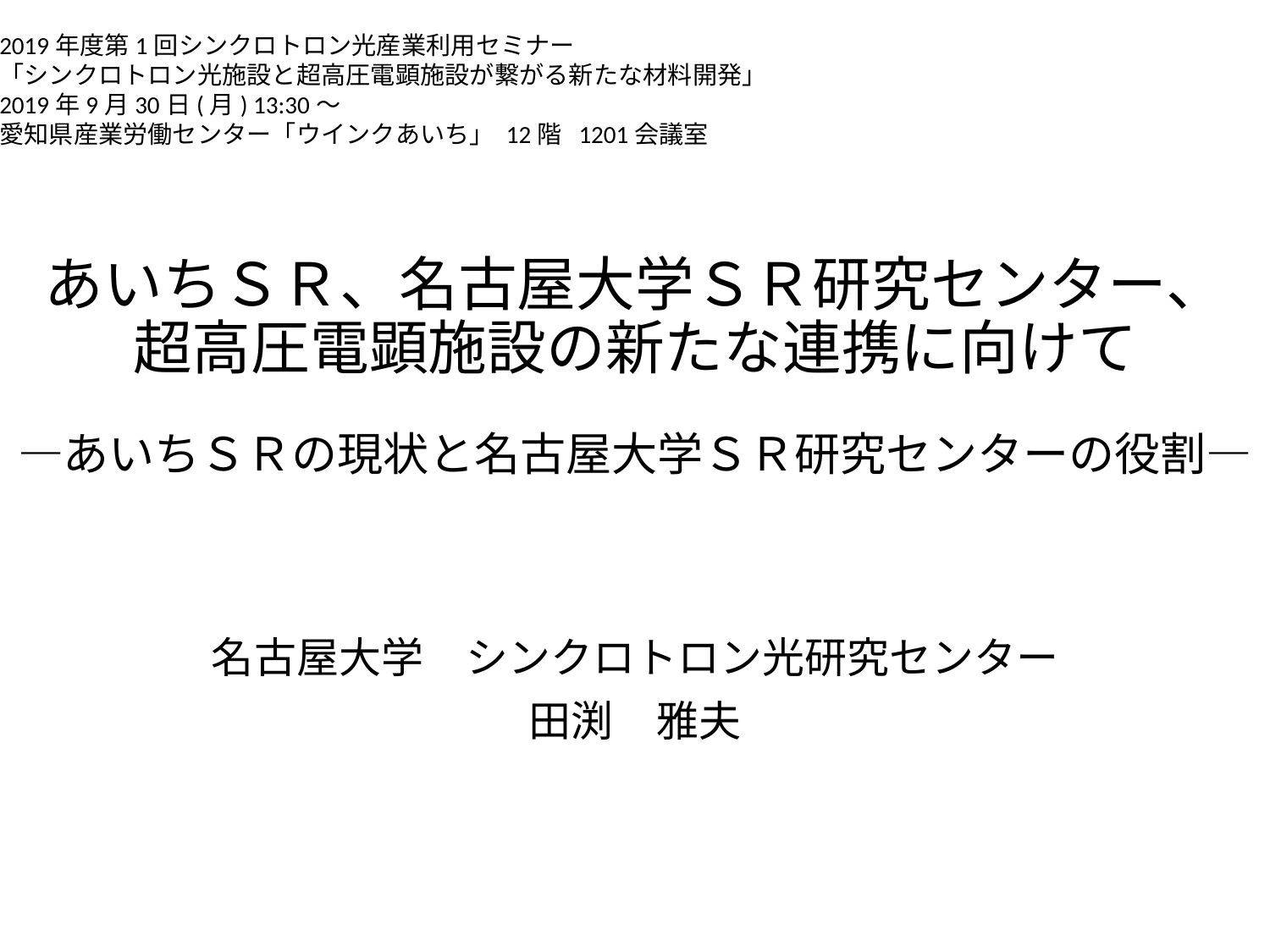

2019年度第1回シンクロトロン光産業利用セミナー
「シンクロトロン光施設と超高圧電顕施設が繋がる新たな材料開発」
2019年9月30日(月) 13:30～
愛知県産業労働センター「ウインクあいち」 12階  1201会議室
# あいちＳＲ、名古屋大学ＳＲ研究センター、 超高圧電顕施設の新たな連携に向けて 　 ―あいちＳＲの現状と名古屋大学ＳＲ研究センターの役割―
名古屋大学　シンクロトロン光研究センター
田渕　雅夫